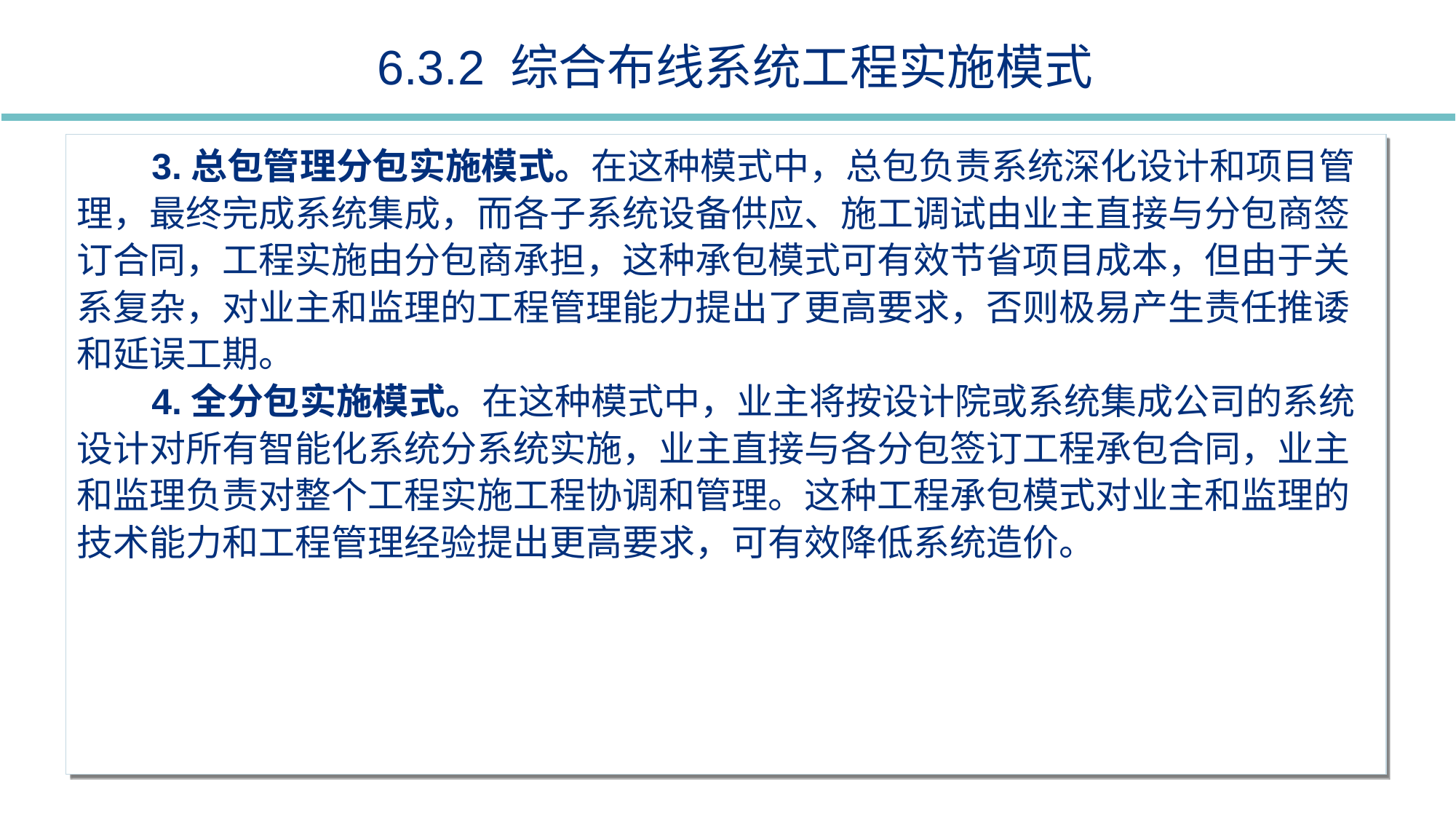

6.3.2 综合布线系统工程实施模式
3.总包管理分包实施模式。在这种模式中，总包负责系统深化设计和项目管理，最终完成系统集成，而各子系统设备供应、施工调试由业主直接与分包商签订合同，工程实施由分包商承担，这种承包模式可有效节省项目成本，但由于关系复杂，对业主和监理的工程管理能力提出了更高要求，否则极易产生责任推诿和延误工期。
4.全分包实施模式。在这种模式中，业主将按设计院或系统集成公司的系统设计对所有智能化系统分系统实施，业主直接与各分包签订工程承包合同，业主和监理负责对整个工程实施工程协调和管理。这种工程承包模式对业主和监理的技术能力和工程管理经验提出更高要求，可有效降低系统造价。